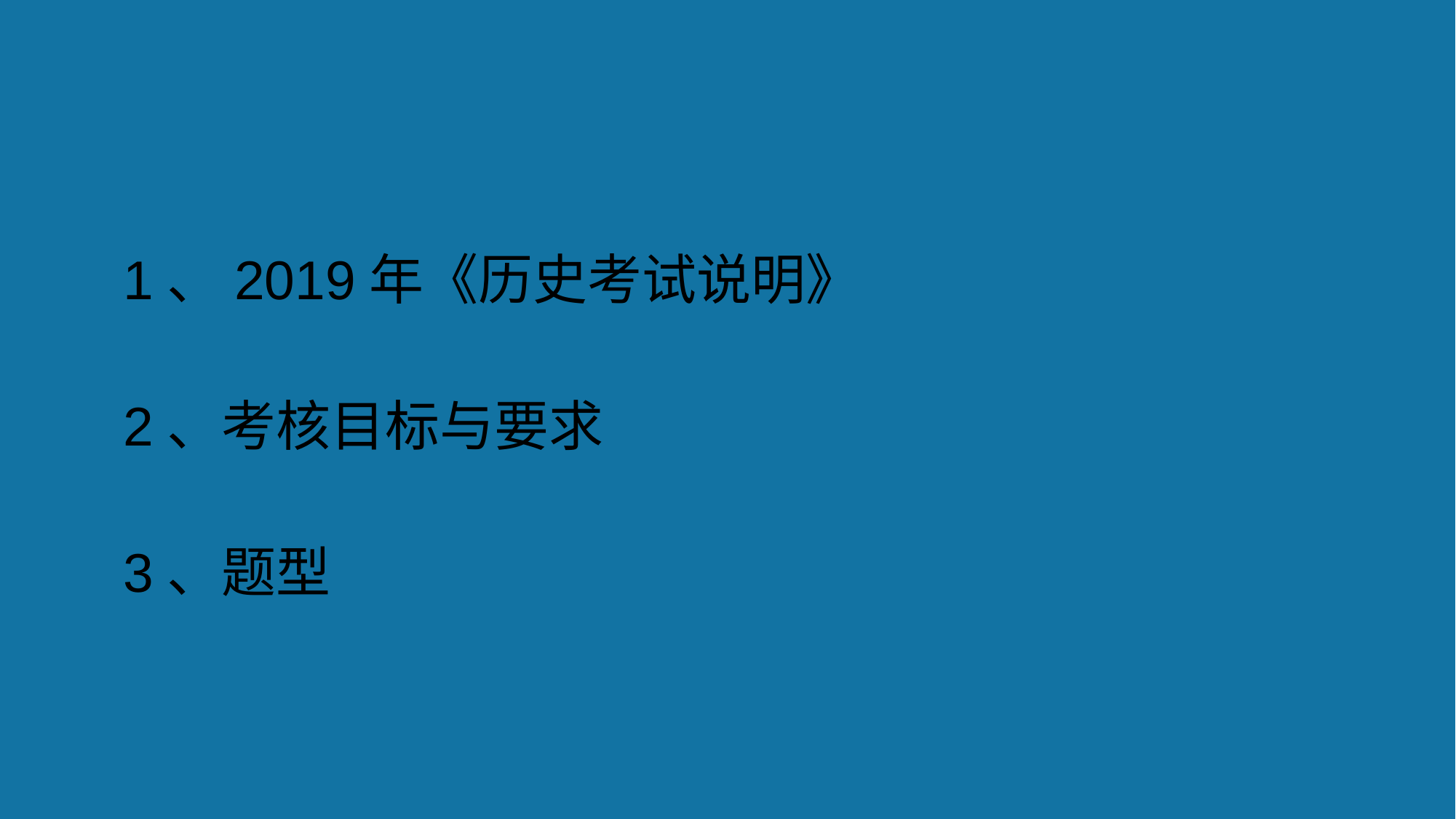

三、研读考试说明，理解其中深意

1、2019年《历史考试说明》前言变化
2、考核目标与要求例题变化
3、题型示例变化